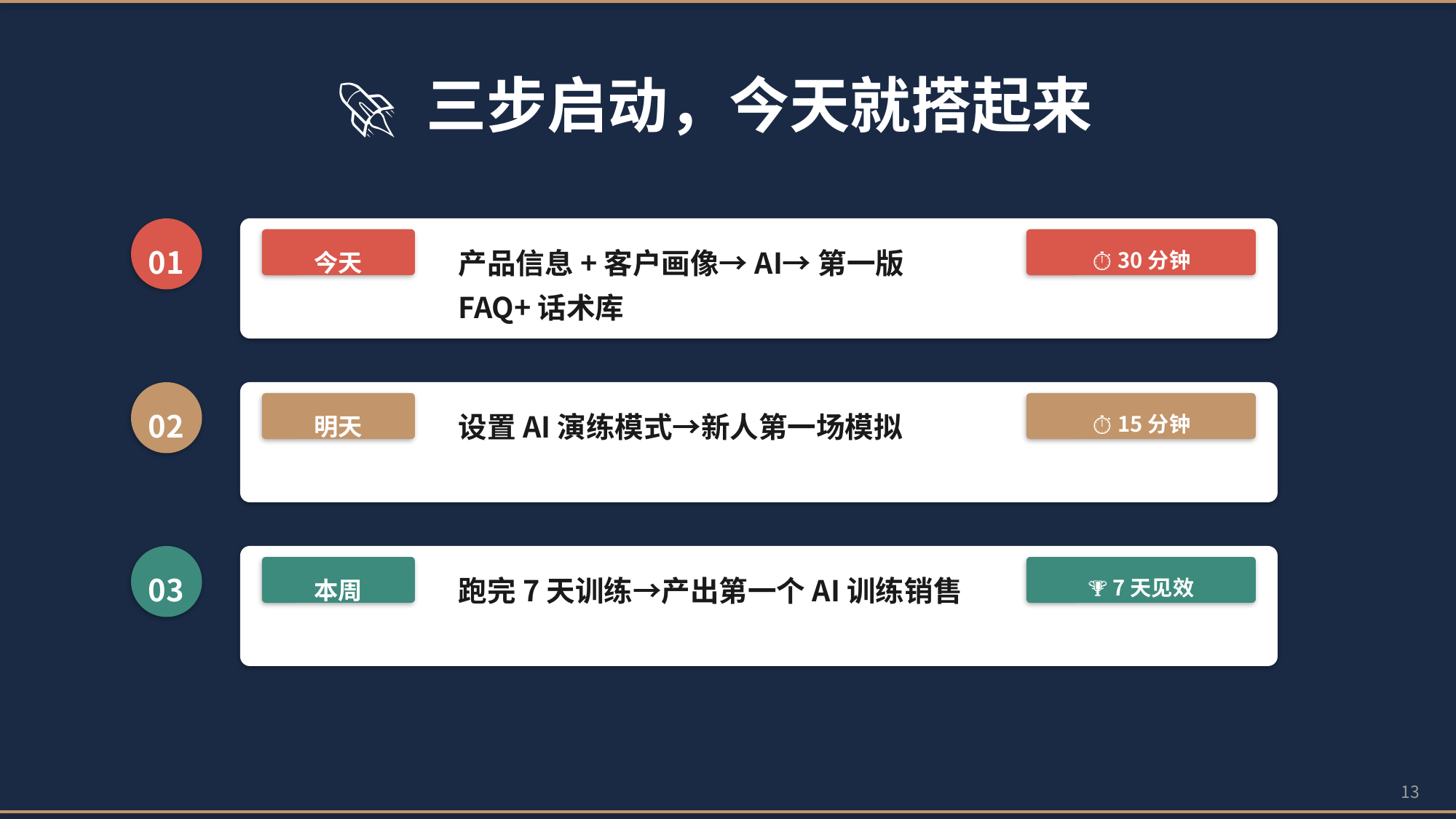

🚀 三步启动，今天就搭起来

01

产品信息+客户画像→AI→第一版FAQ+话术库

今天
⏱ 30分钟

02

设置AI演练模式→新人第一场模拟

明天
⏱ 15分钟

03

跑完7天训练→产出第一个AI训练销售

本周
🏆 7天见效
13